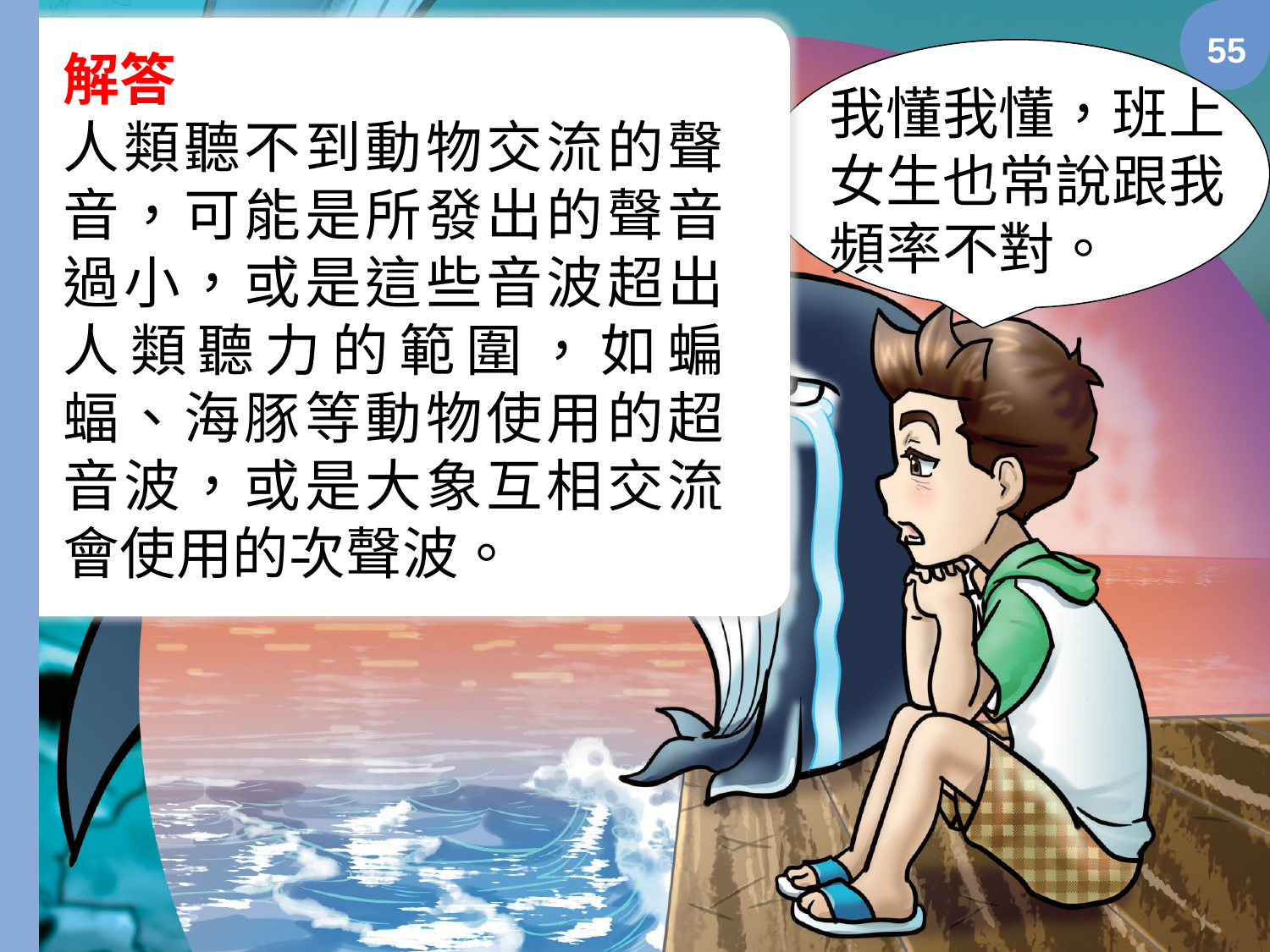

55
解答
人類聽不到動物交流的聲音，可能是所發出的聲音過小，或是這些音波超出人類聽力的範圍，如蝙蝠、海豚等動物使用的超音波，或是大象互相交流會使用的次聲波。

我懂我懂，班上女生也常說跟我頻率不對。